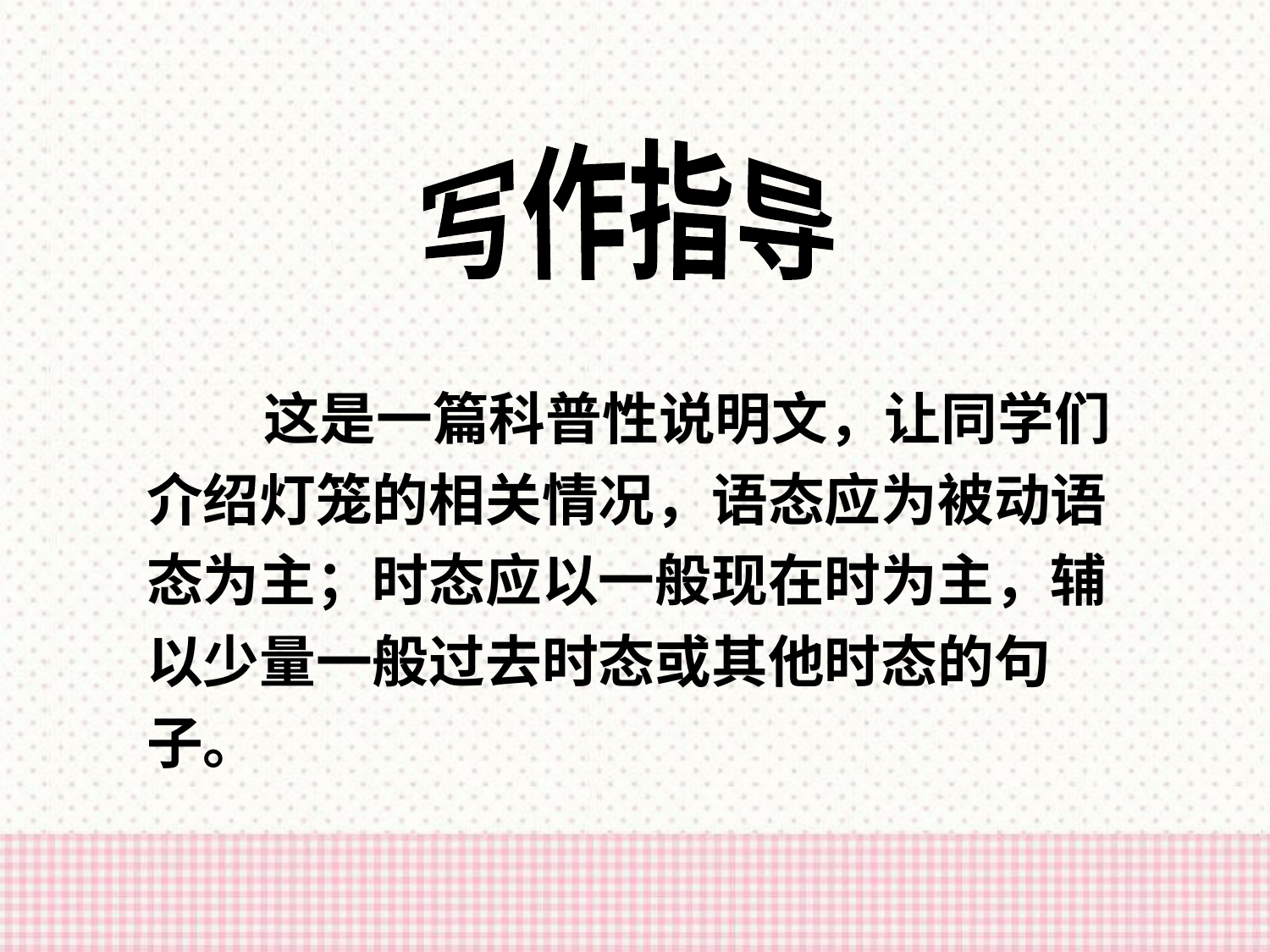

写作指导
        这是一篇科普性说明文，让同学们介绍灯笼的相关情况，语态应为被动语态为主；时态应以一般现在时为主，辅以少量一般过去时态或其他时态的句子。